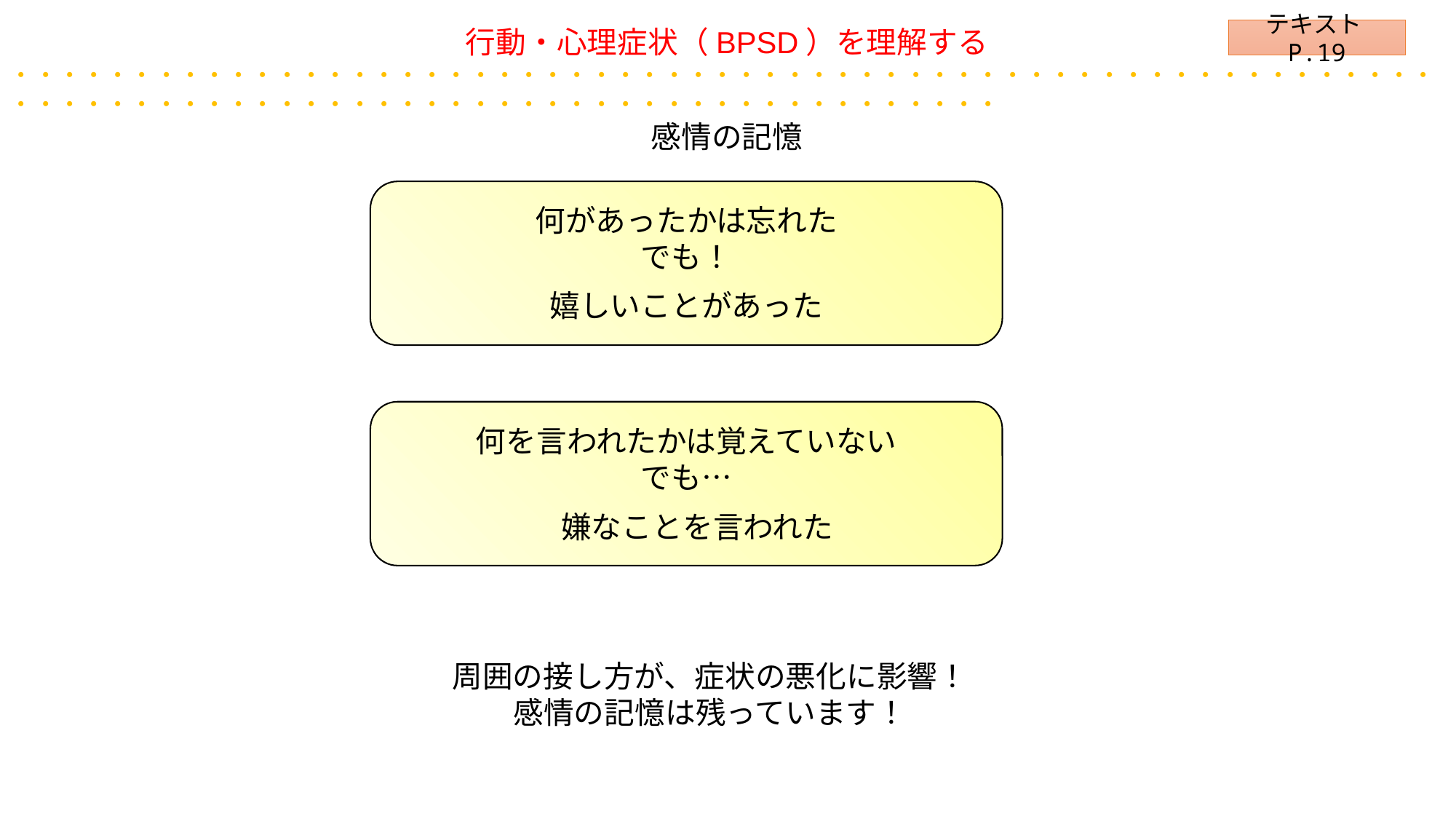

行動・心理症状（BPSD）を理解する
・・・・・・・・・・・・・・・・・・・・・・・・・・・・・・・・・・・・・・・・・・・・・・・・・・・・・・・・・・・・・・・・・・・・・・・・・・・・・・・・・・・・・・・・・・・・・・・・・・・・
感情の記憶
テキストP.19
何があったかは忘れた
でも！

嬉しいことがあった
何を言われたかは覚えていない
でも…

嫌なことを言われた
周囲の接し方が、症状の悪化に影響！
感情の記憶は残っています！